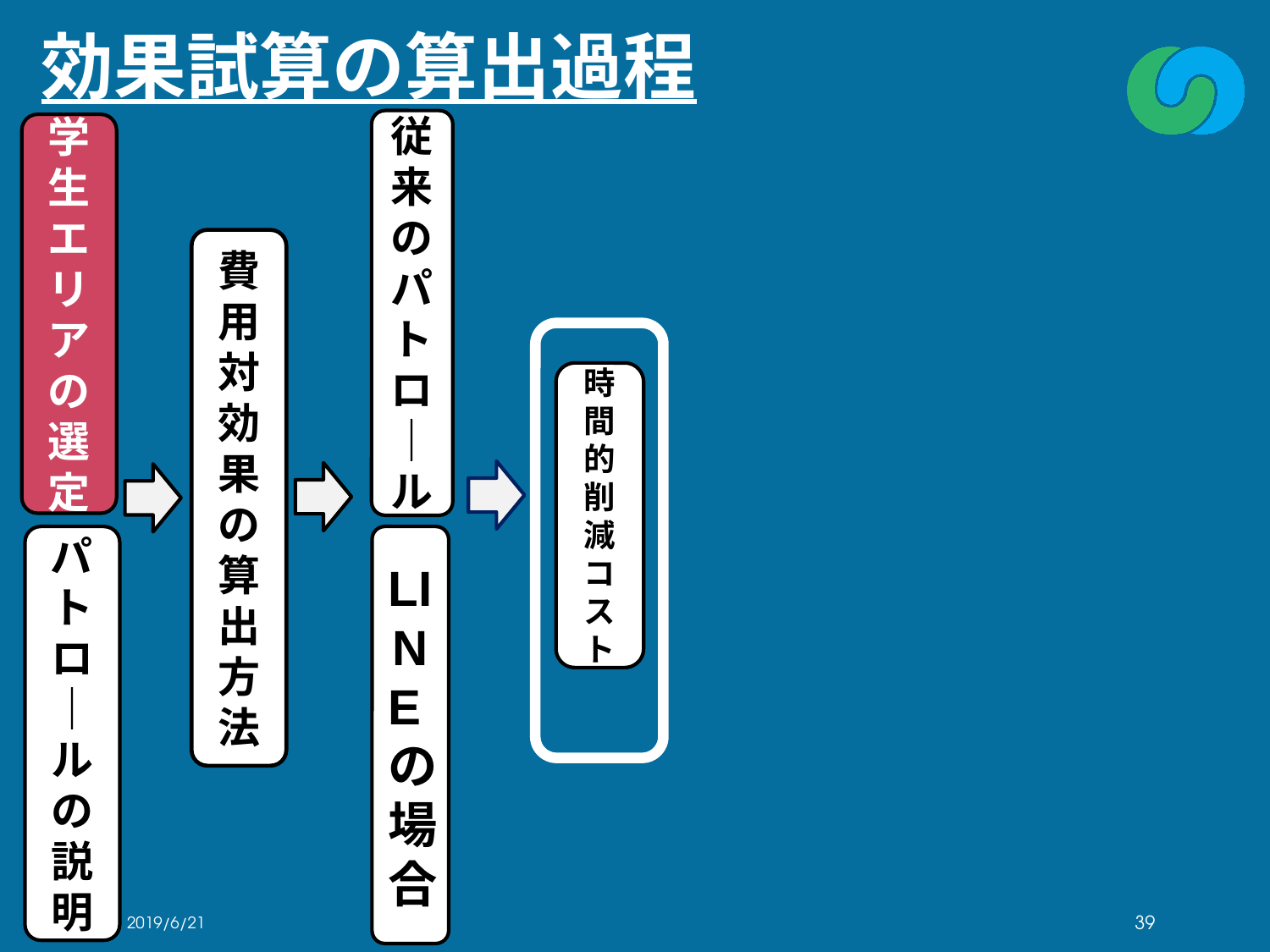

# 効果試算の算出過程
従来のパトロ｜ル
学生エリアの選定

費用対効果の算出方法

時間的削減コス
ト

パトロ｜ルの説明
LINEの場合
2019/6/21
39